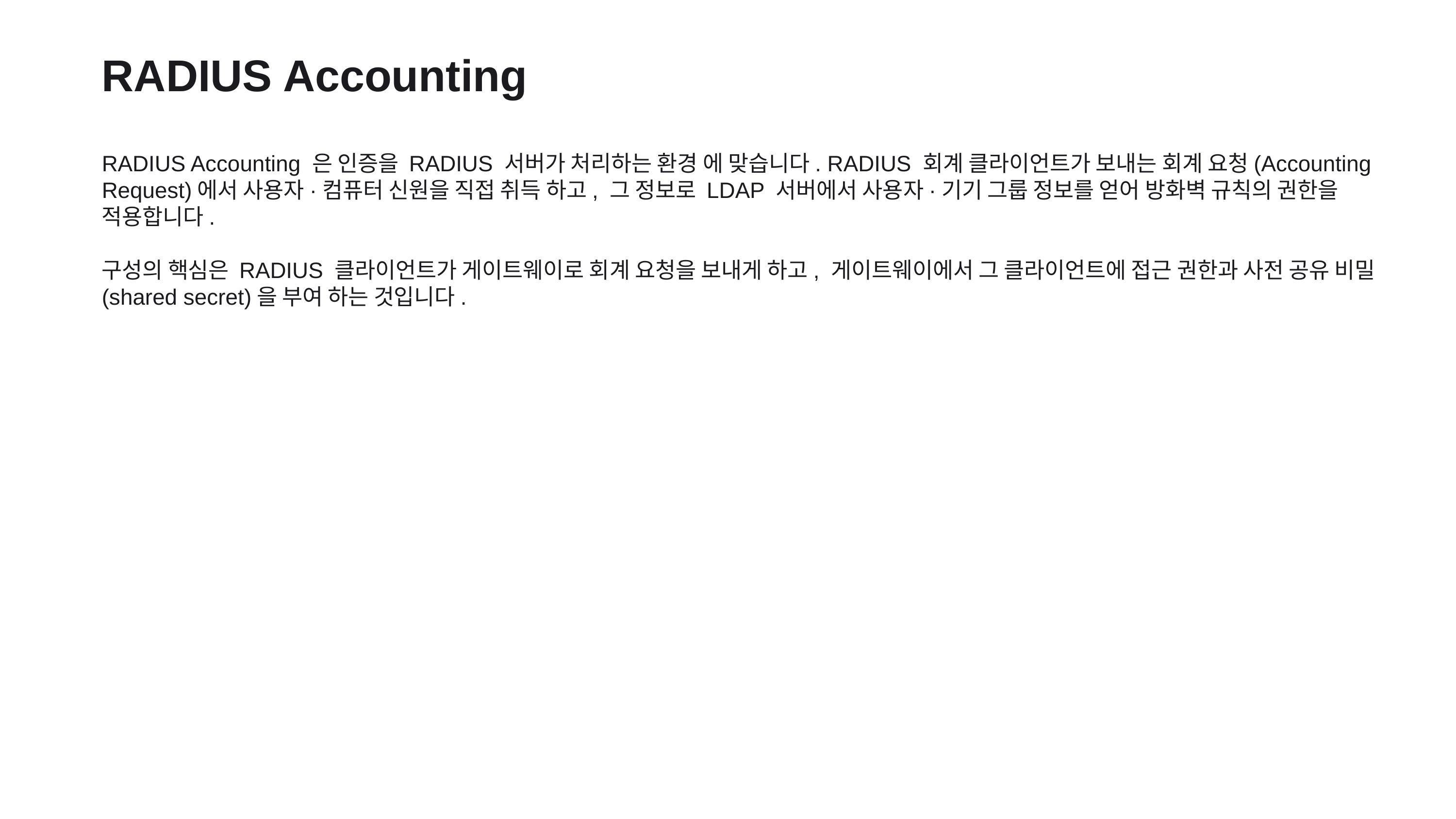

RADIUS Accounting
RADIUS Accounting 은 인증을 RADIUS 서버가 처리하는 환경 에 맞습니다. RADIUS 회계 클라이언트가 보내는 회계 요청(Accounting Request)에서 사용자·컴퓨터 신원을 직접 취득 하고, 그 정보로 LDAP 서버에서 사용자·기기 그룹 정보를 얻어 방화벽 규칙의 권한을 적용합니다.

구성의 핵심은 RADIUS 클라이언트가 게이트웨이로 회계 요청을 보내게 하고, 게이트웨이에서 그 클라이언트에 접근 권한과 사전 공유 비밀(shared secret)을 부여 하는 것입니다.